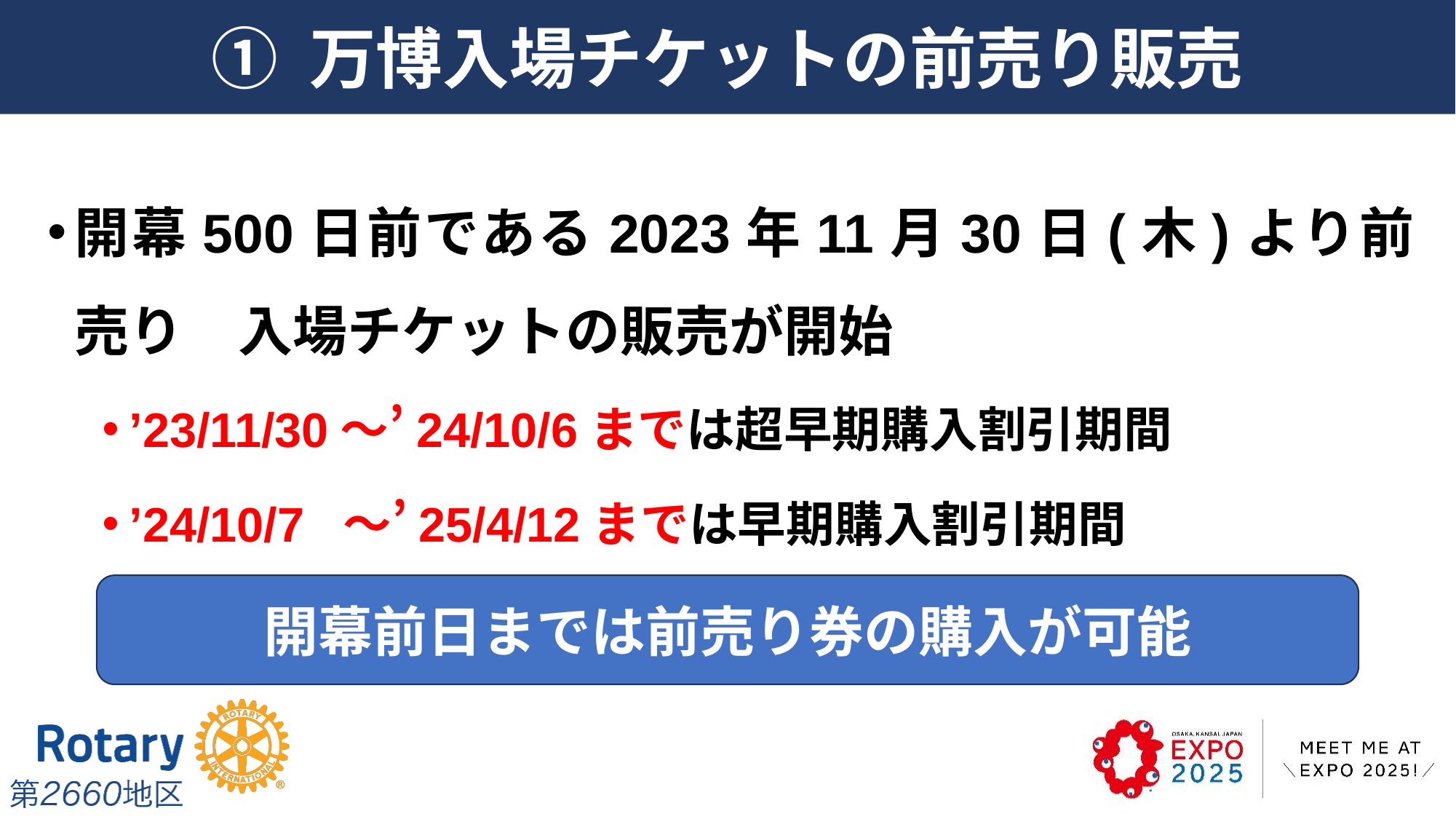

# ① 万博入場チケットの前売り販売
開幕500日前である2023年11月30日(木)より前売り　入場チケットの販売が開始
’23/11/30～’24/10/6までは超早期購入割引期間
’24/10/7  ～’25/4/12までは早期購入割引期間
開幕前日までは前売り券の購入が可能